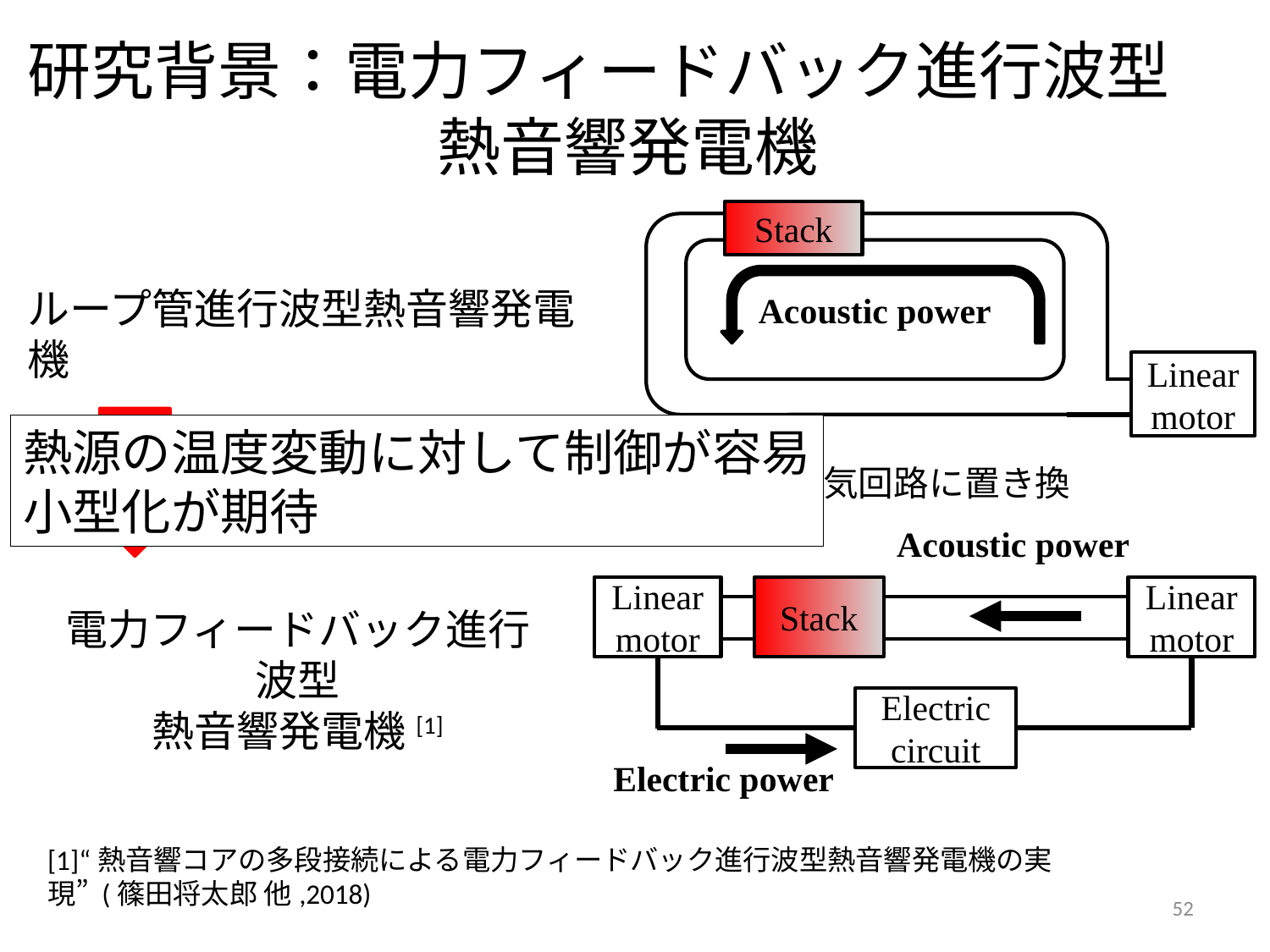

# 研究背景：電力フィードバック進行波型 　　　　　　  熱音響発電機
Stack

Acoustic power
Linear
motor

ループ管進行波型熱音響発電機

熱源の温度変動に対して制御が容易
小型化が期待
フィードバック部をリニアモータと電気回路に置き換え
Acoustic power
Stack
Linear
motor
Linear
motor

Electric
circuit
Electric power
電力フィードバック進行波型
熱音響発電機[1]
[1]“熱音響コアの多段接続による電力フィードバック進行波型熱音響発電機の実現” (篠田将太郎 他,2018)
52